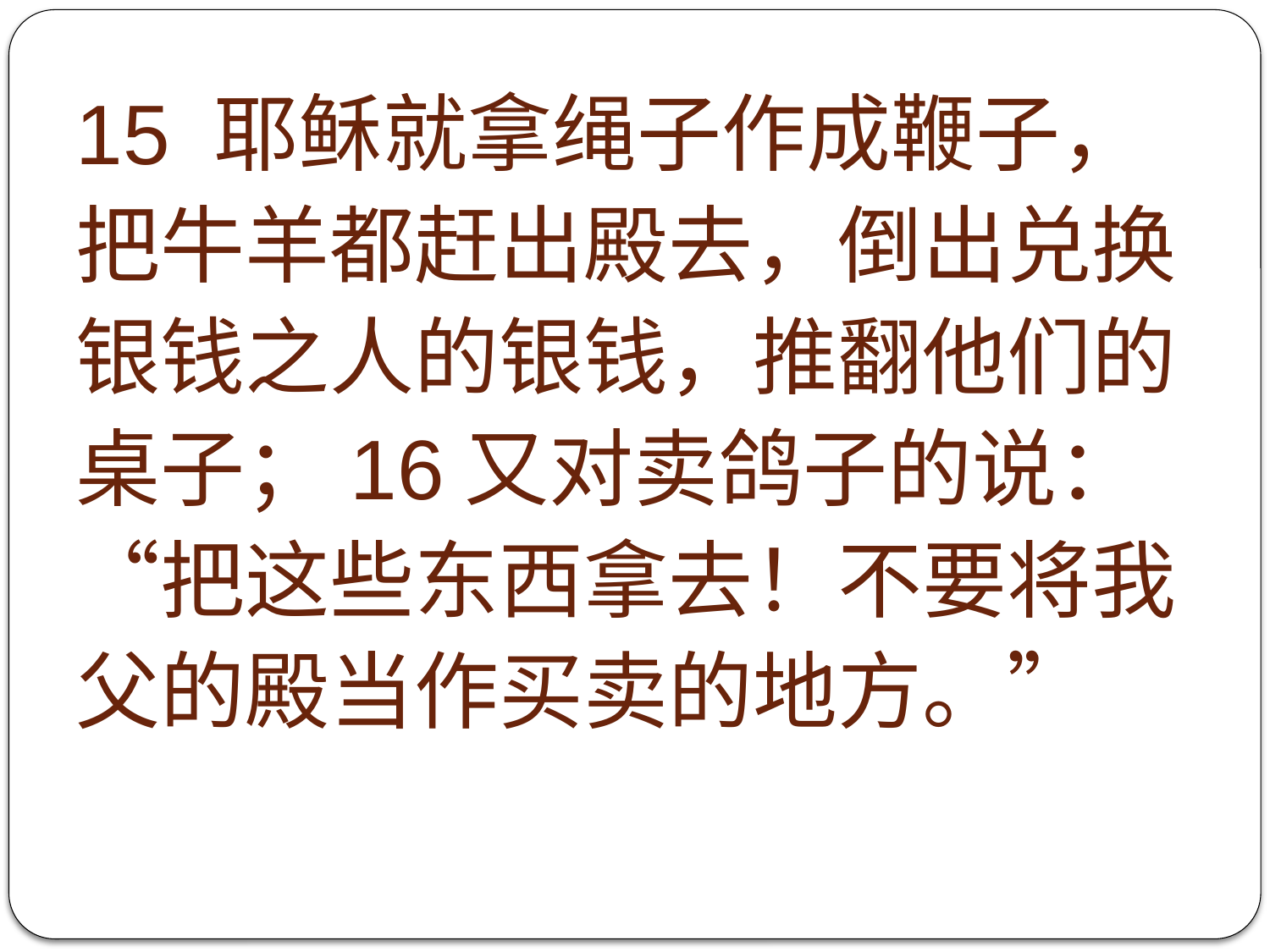

15 耶稣就拿绳子作成鞭子，把牛羊都赶出殿去，倒出兑换银钱之人的银钱，推翻他们的桌子；16又对卖鸽子的说：“把这些东西拿去！不要将我父的殿当作买卖的地方。”